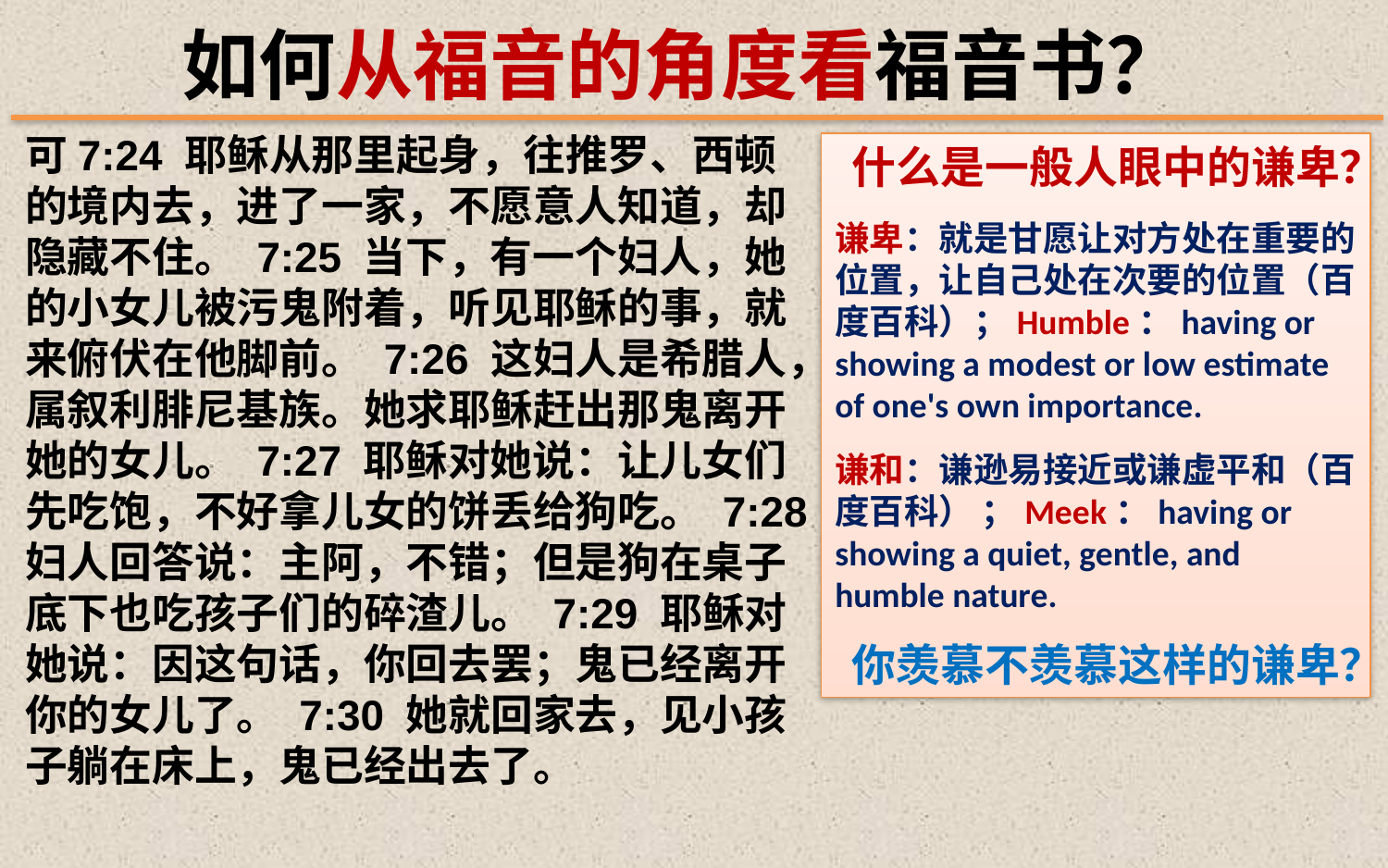

如何从福音的角度看福音书？
可7:24 耶稣从那里起身，往推罗、西顿的境内去，进了一家，不愿意人知道，却隐藏不住。 7:25 当下，有一个妇人，她的小女儿被污鬼附着，听见耶稣的事，就来俯伏在他脚前。 7:26 这妇人是希腊人，属叙利腓尼基族。她求耶稣赶出那鬼离开她的女儿。 7:27 耶稣对她说：让儿女们先吃饱，不好拿儿女的饼丢给狗吃。 7:28 妇人回答说：主阿，不错；但是狗在桌子底下也吃孩子们的碎渣儿。 7:29 耶稣对她说：因这句话，你回去罢；鬼已经离开你的女儿了。 7:30 她就回家去，见小孩子躺在床上，鬼已经出去了。
什么是一般人眼中的谦卑？
谦卑：就是甘愿让对方处在重要的位置，让自己处在次要的位置（百度百科）；Humble：having or showing a modest or low estimate of one's own importance.
谦和：谦逊易接近或谦虚平和（百度百科） ；Meek：having or showing a quiet, gentle, and humble nature.
你羡慕不羡慕这样的谦卑？